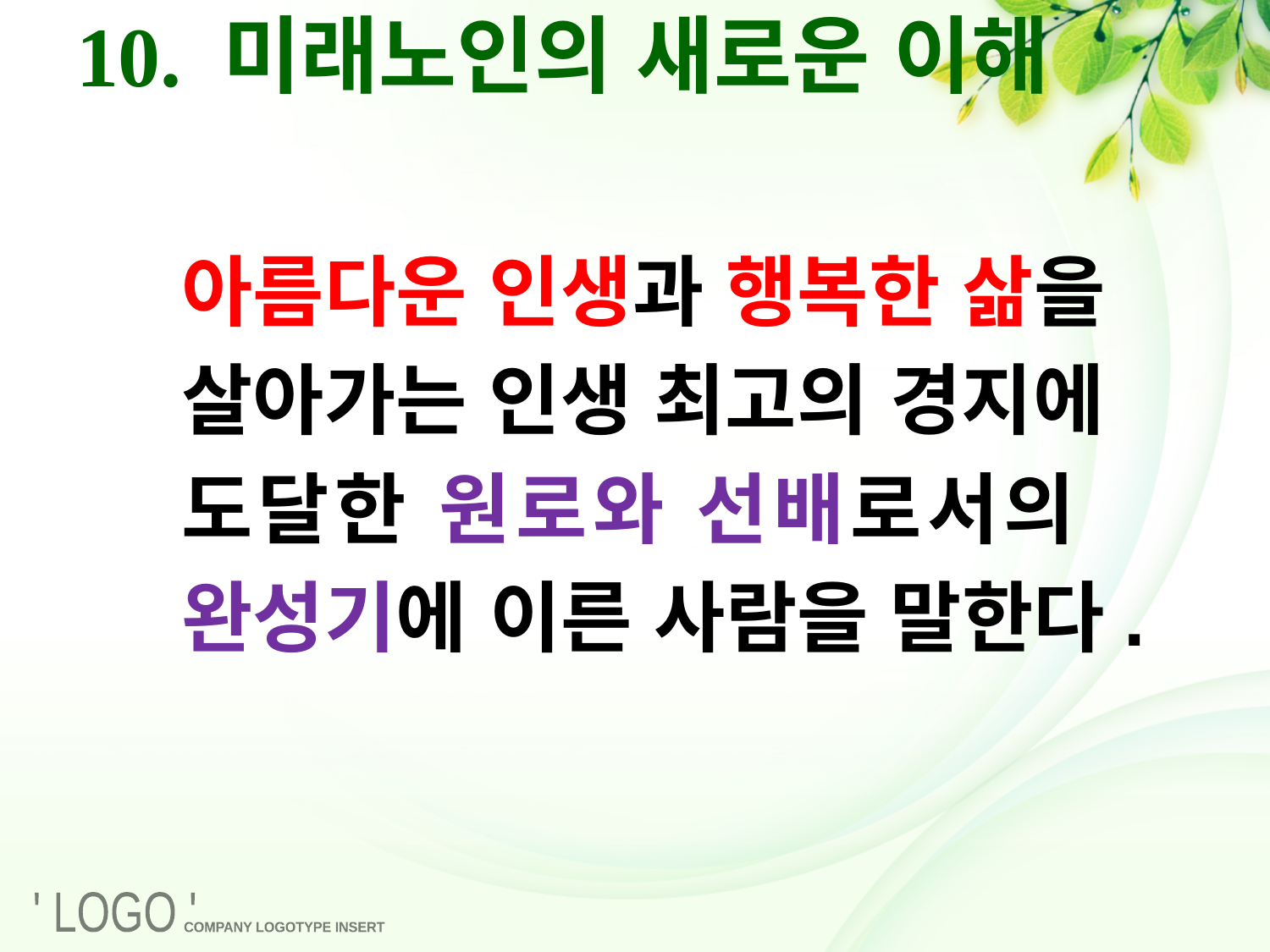

# 10. 미래노인의 새로운 이해
 아름다운 인생과 행복한 삶을
 살아가는 인생 최고의 경지에
 도달한 원로와 선배로서의
 완성기에 이른 사람을 말한다.